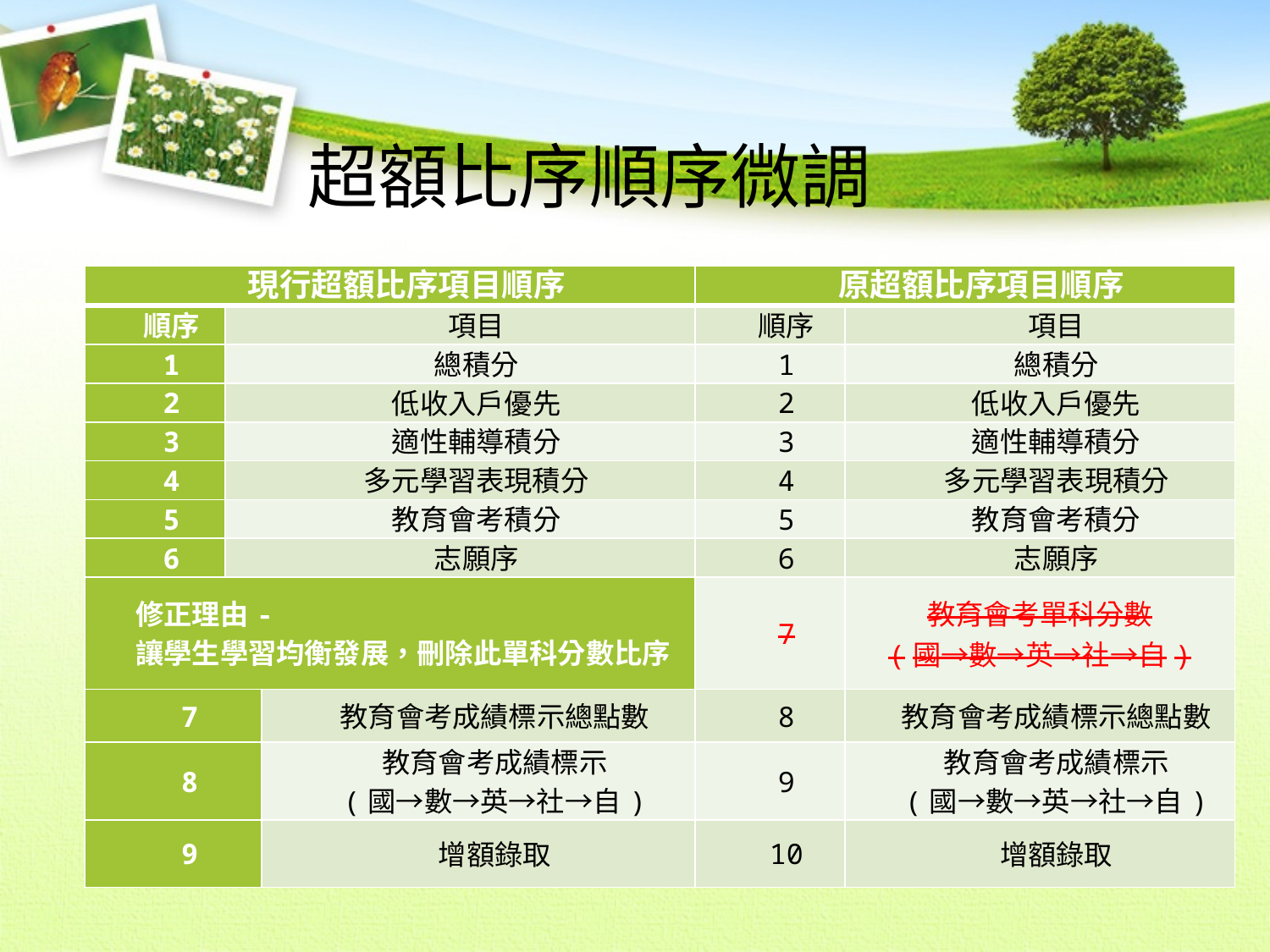

超額比序順序微調
| 現行超額比序項目順序 |  |  | 原超額比序項目順序 |  |
| --- | --- | --- | --- | --- |
| 順序 | 項目 |  | 順序 | 項目 |
| 1 | 總積分 |  | 1 | 總積分 |
| 2 | 低收入戶優先 |  | 2 | 低收入戶優先 |
| 3 | 適性輔導積分 |  | 3 | 適性輔導積分 |
| 4 | 多元學習表現積分 |  | 4 | 多元學習表現積分 |
| 5 | 教育會考積分 |  | 5 | 教育會考積分 |
| 6 | 志願序 |  | 6 | 志願序 |
| 修正理由- 讓學生學習均衡發展，刪除此單科分數比序 |  |  | 7 | 教育會考單科分數 (國→數→英→社→自) |
| 7 |  | 教育會考成績標示總點數 | 8 | 教育會考成績標示總點數 |
| 8 |  | 教育會考成績標示 (國→數→英→社→自) | 9 | 教育會考成績標示 (國→數→英→社→自) |
| 9 |  | 增額錄取 | 10 | 增額錄取 |
24